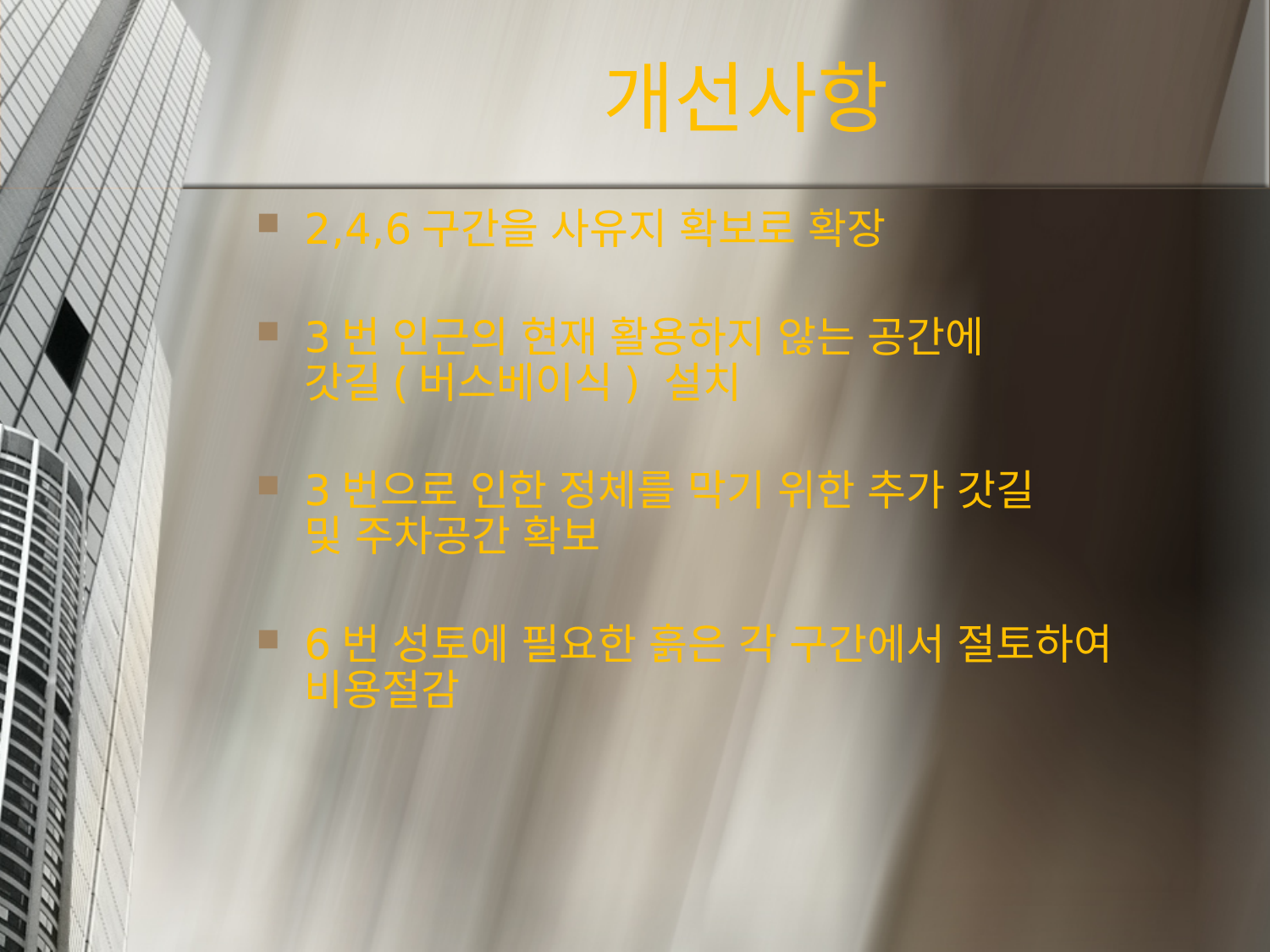

# 개선사항
2,4,6구간을 사유지 확보로 확장

3번 인근의 현재 활용하지 않는 공간에
갓길(버스베이식) 설치

3번으로 인한 정체를 막기 위한 추가 갓길
및 주차공간 확보

6번 성토에 필요한 흙은 각 구간에서 절토하여
비용절감